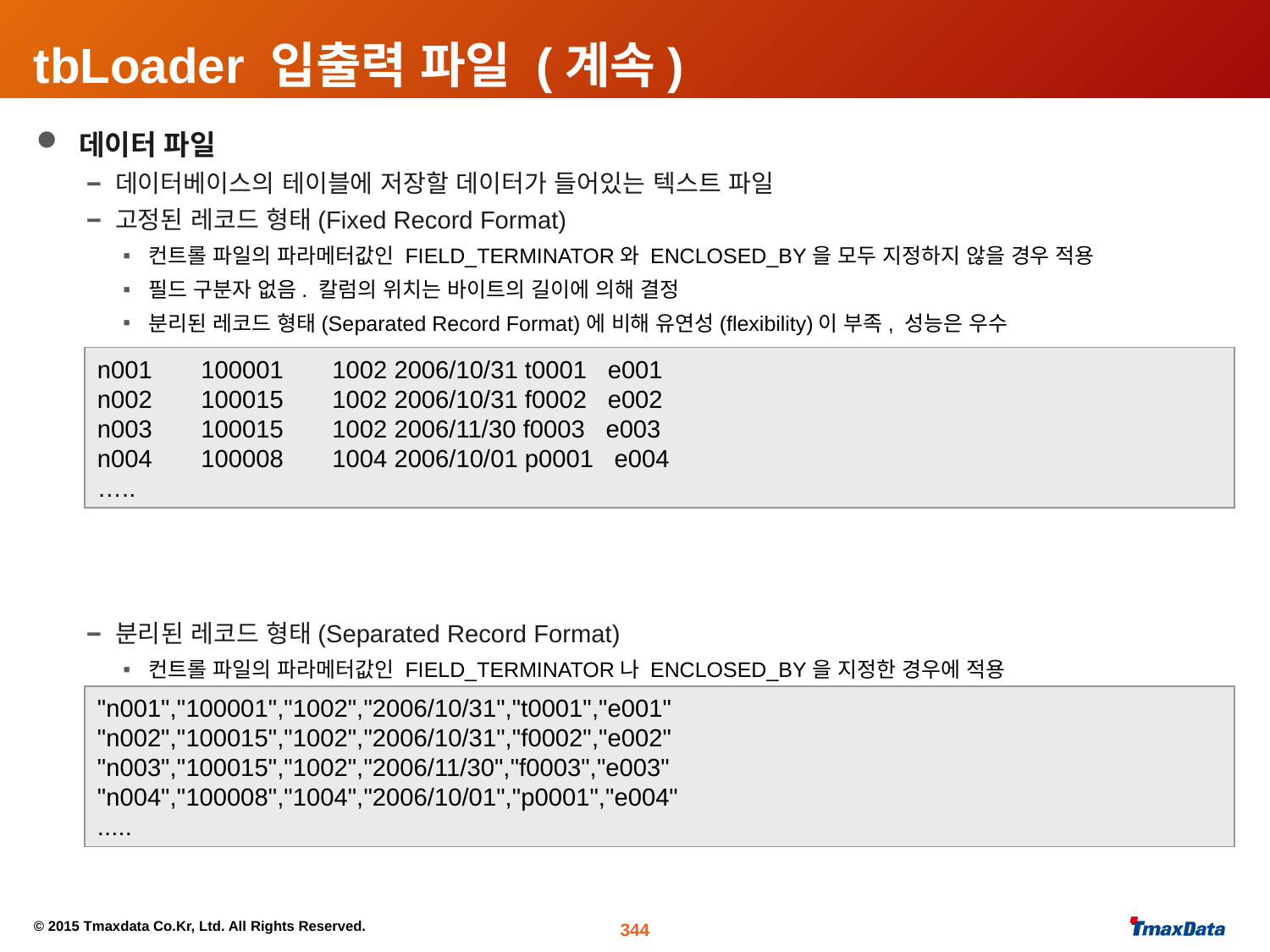

# tbLoader 입출력 파일 (계속)
 데이터 파일
 데이터베이스의 테이블에 저장할 데이터가 들어있는 텍스트 파일
 고정된 레코드 형태(Fixed Record Format)
컨트롤 파일의 파라메터값인 FIELD_TERMINATOR와 ENCLOSED_BY을 모두 지정하지 않을 경우 적용
필드 구분자 없음. 칼럼의 위치는 바이트의 길이에 의해 결정
분리된 레코드 형태(Separated Record Format)에 비해 유연성(flexibility)이 부족, 성능은 우수

 분리된 레코드 형태(Separated Record Format)
컨트롤 파일의 파라메터값인 FIELD_TERMINATOR나 ENCLOSED_BY을 지정한 경우에 적용
필드 구분자 존재
Separated Record Format에 비해 사용자가 원하는 형태로 형식을 지정할 수 있어서 유연성 우수, 성능은 부족함

n001       100001       1002 2006/10/31 t0001   e001
n002       100015       1002 2006/10/31 f0002   e002
n003       100015       1002 2006/11/30 f0003   e003
n004       100008       1004 2006/10/01 p0001   e004
…..
"n001","100001","1002","2006/10/31","t0001","e001"
"n002","100015","1002","2006/10/31","f0002","e002"
"n003","100015","1002","2006/11/30","f0003","e003"
"n004","100008","1004","2006/10/01","p0001","e004"
.....